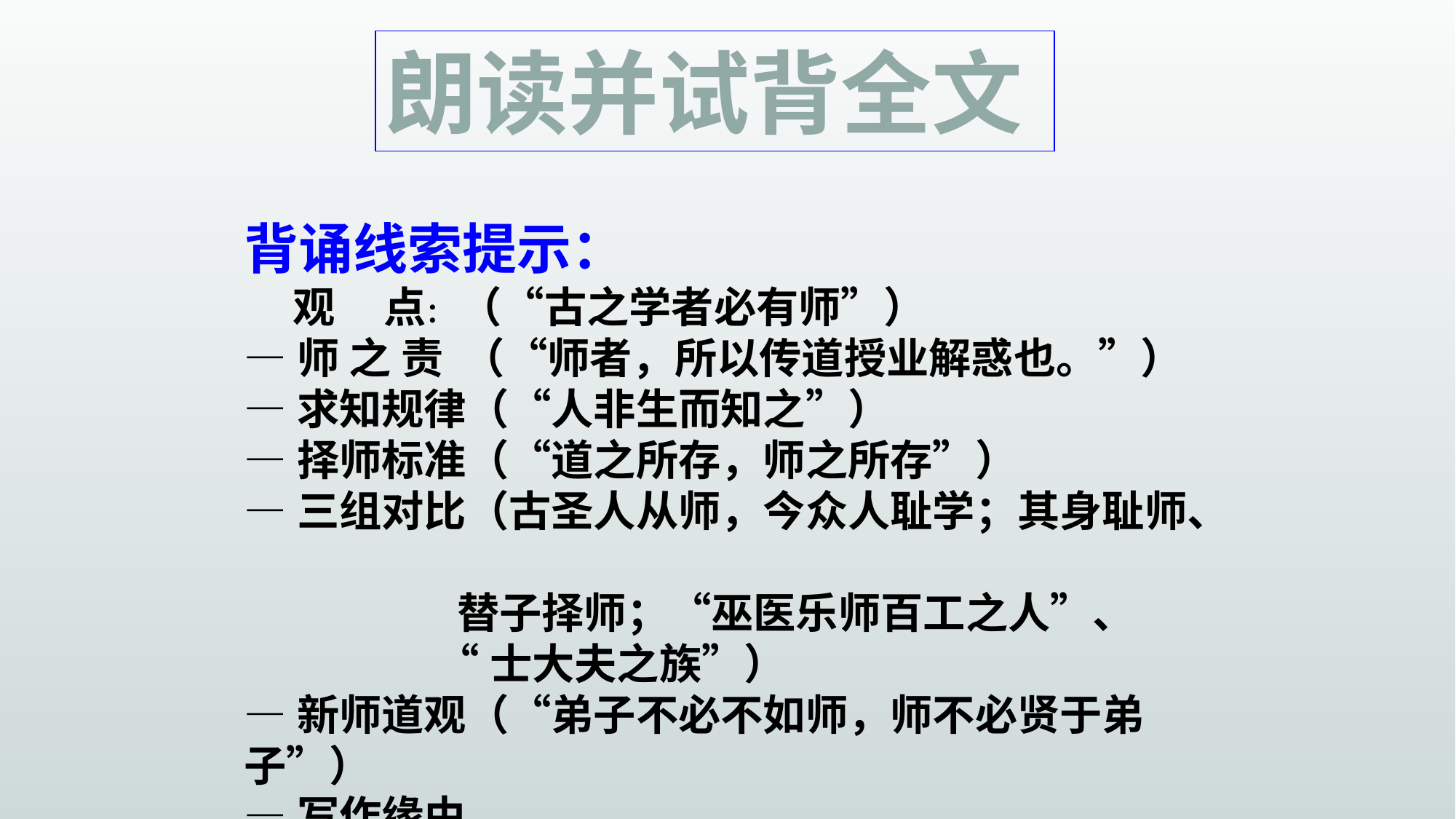

朗读并试背全文
背诵线索提示：
    观     点： （“古之学者必有师”）
—师 之 责  （“师者，所以传道授业解惑也。”）
—求知规律（“人非生而知之”）
—择师标准（“道之所存，师之所存”）
—三组对比（古圣人从师，今众人耻学；其身耻师、
                     替子择师；“巫医乐师百工之人”、
                    “士大夫之族”）
—新师道观（“弟子不必不如师，师不必贤于弟子”）
—写作缘由。